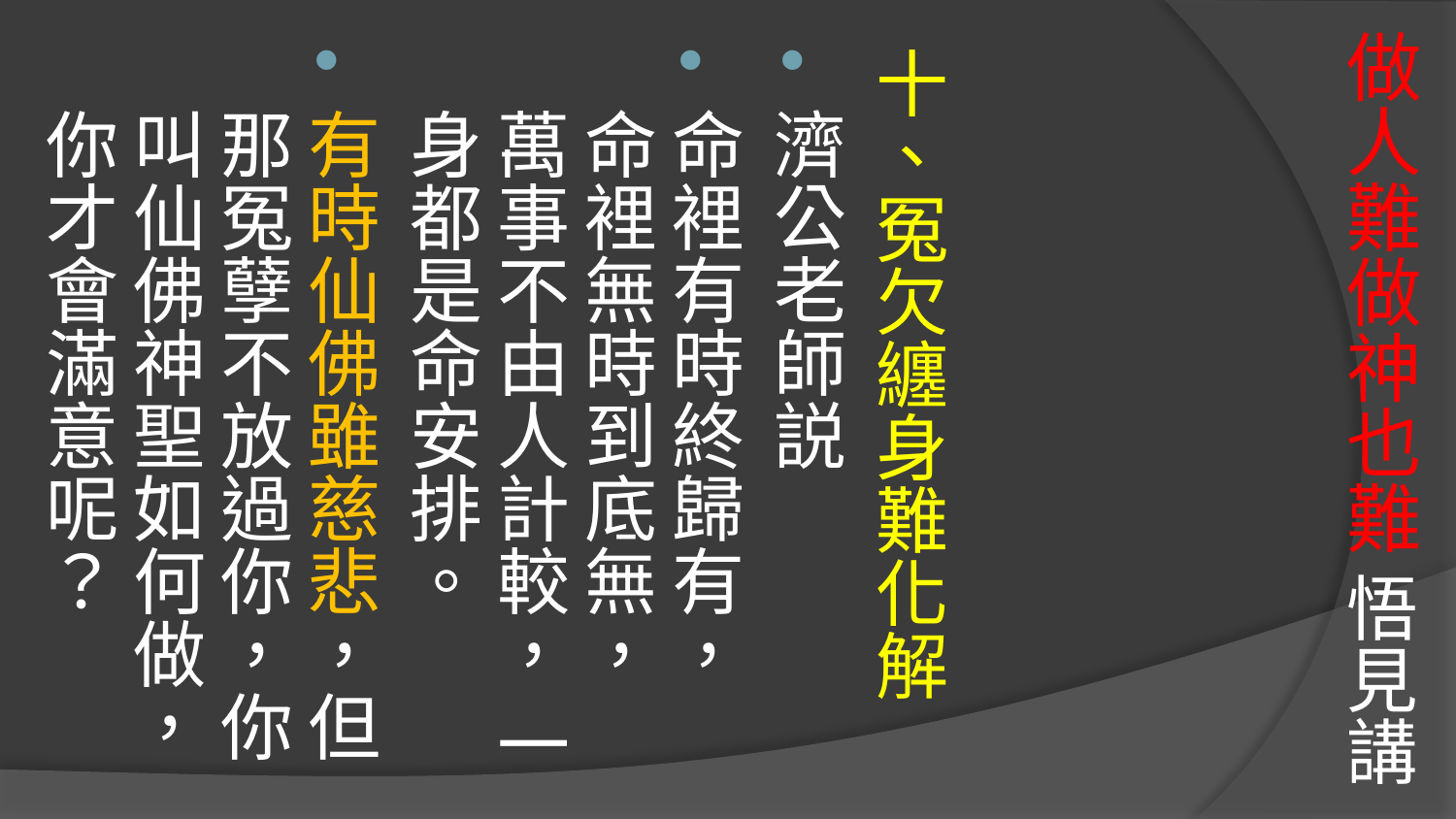

# 做人難做神也難 悟見講
十、冤欠纏身難化解
濟公老師説
命裡有時終歸有，   命裡無時到底無，
萬事不由人計較， 一身都是命安排。
有時仙佛雖慈悲，但那冤孽不放過你，你叫仙佛神聖如何做，你才會滿意呢？